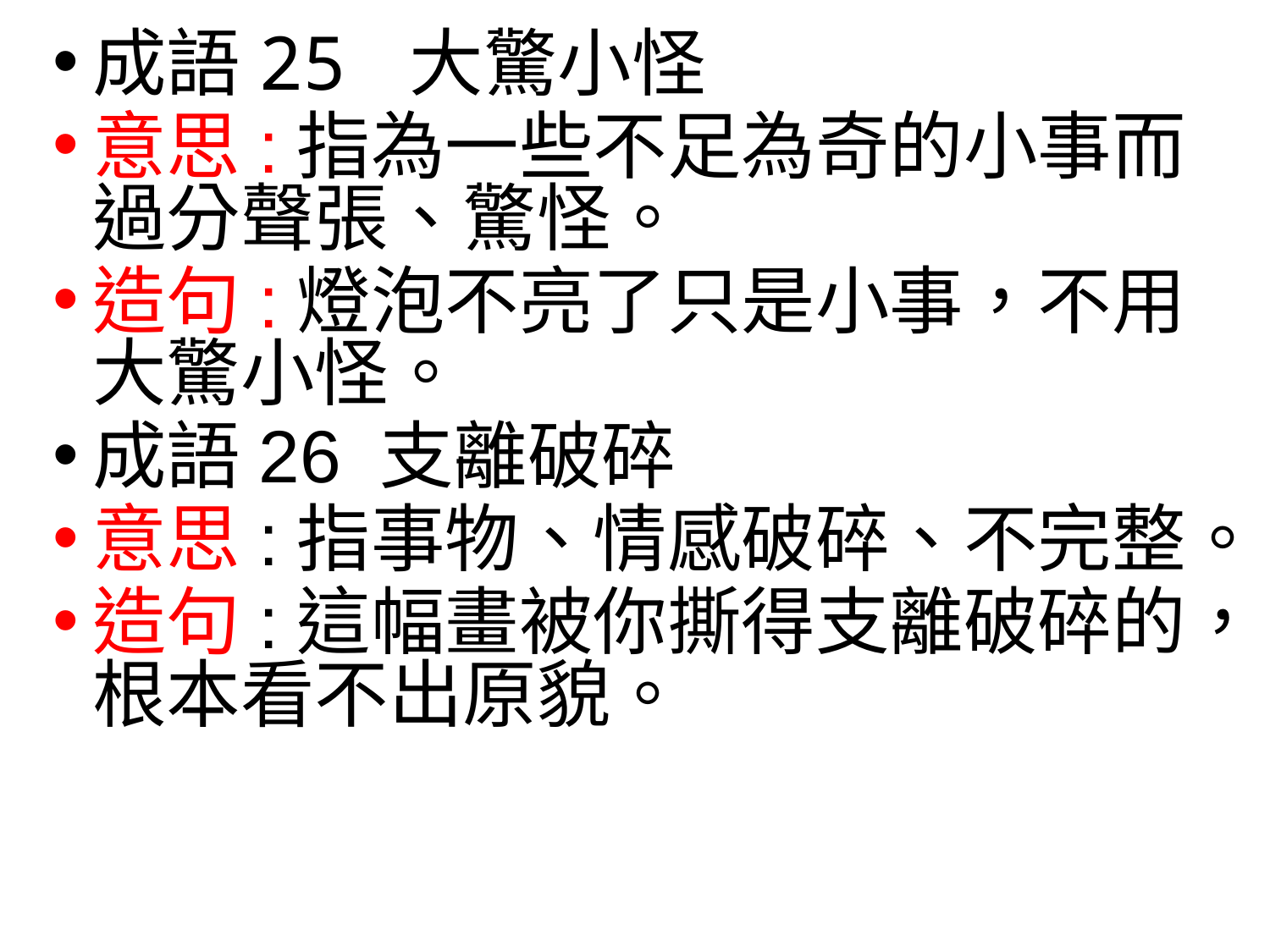

成語25 大驚小怪
意思:指為一些不足為奇的小事而過分聲張、驚怪。
造句:燈泡不亮了只是小事，不用大驚小怪。
成語26 支離破碎
意思:指事物、情感破碎、不完整。
造句:這幅畫被你撕得支離破碎的，根本看不出原貌。